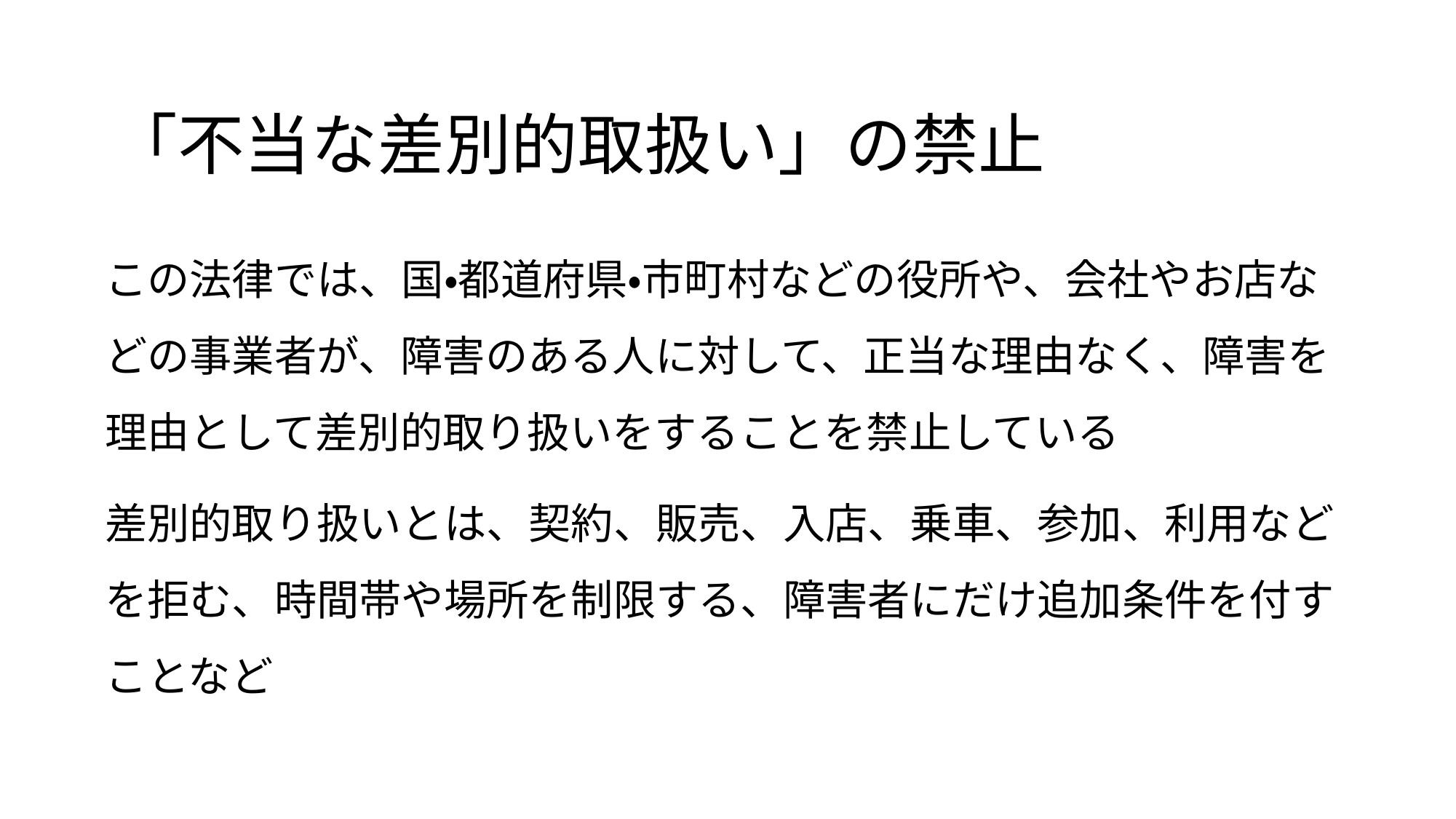

# 「不当な差別的取扱い」の禁止
この法律では、国・都道府県・市町村などの役所や、会社やお店などの事業者が、障害のある人に対して、正当な理由なく、障害を理由として差別的取り扱いをすることを禁止している
差別的取り扱いとは、契約、販売、入店、乗車、参加、利用などを拒む、時間帯や場所を制限する、障害者にだけ追加条件を付すことなど